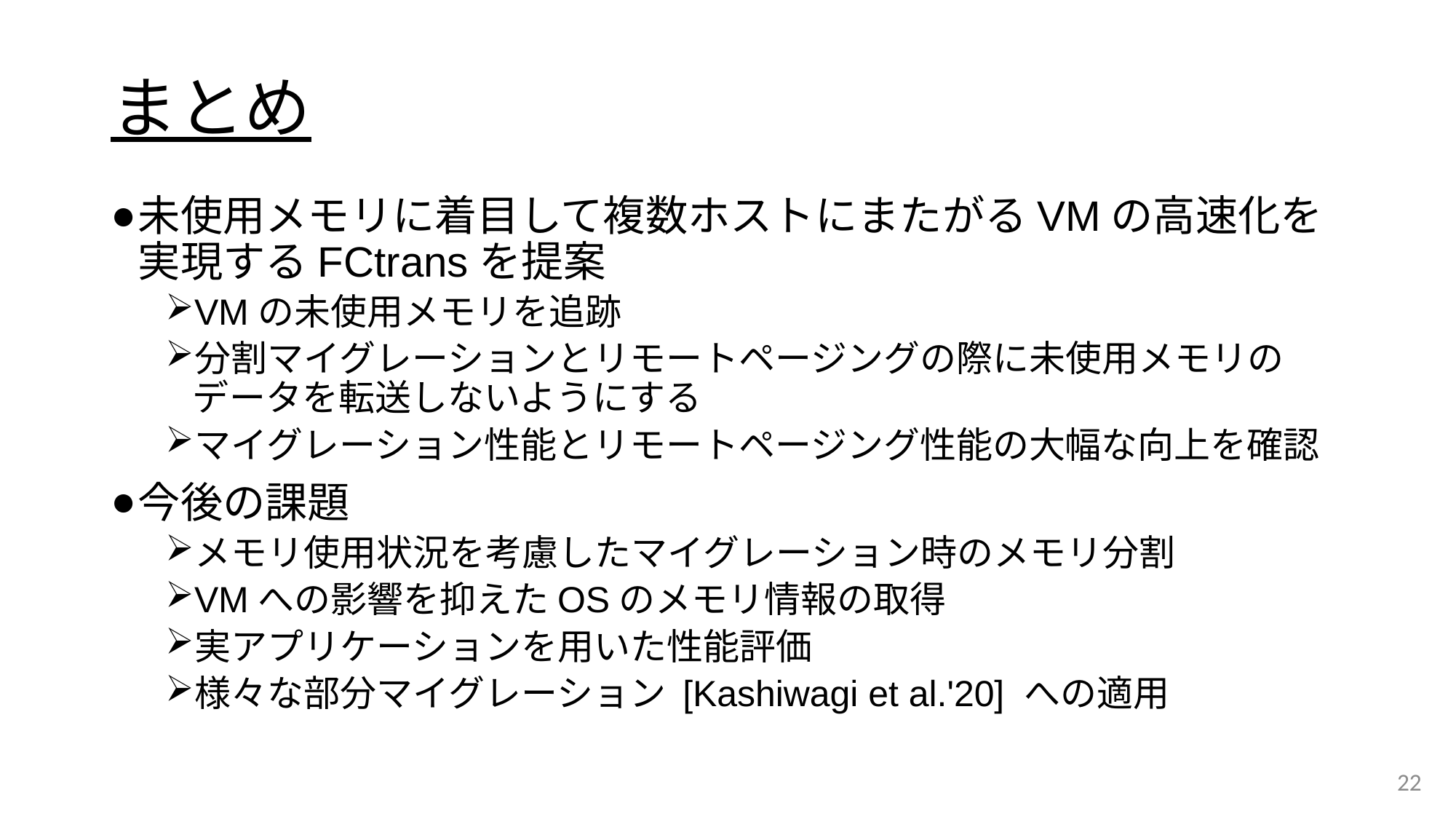

# まとめ
未使用メモリに着目して複数ホストにまたがるVMの高速化を実現するFCtransを提案
VMの未使用メモリを追跡
分割マイグレーションとリモートページングの際に未使用メモリのデータを転送しないようにする
マイグレーション性能とリモートページング性能の大幅な向上を確認
今後の課題
メモリ使用状況を考慮したマイグレーション時のメモリ分割
VMへの影響を抑えたOSのメモリ情報の取得
実アプリケーションを用いた性能評価
様々な部分マイグレーション [Kashiwagi et al.'20] への適用
22